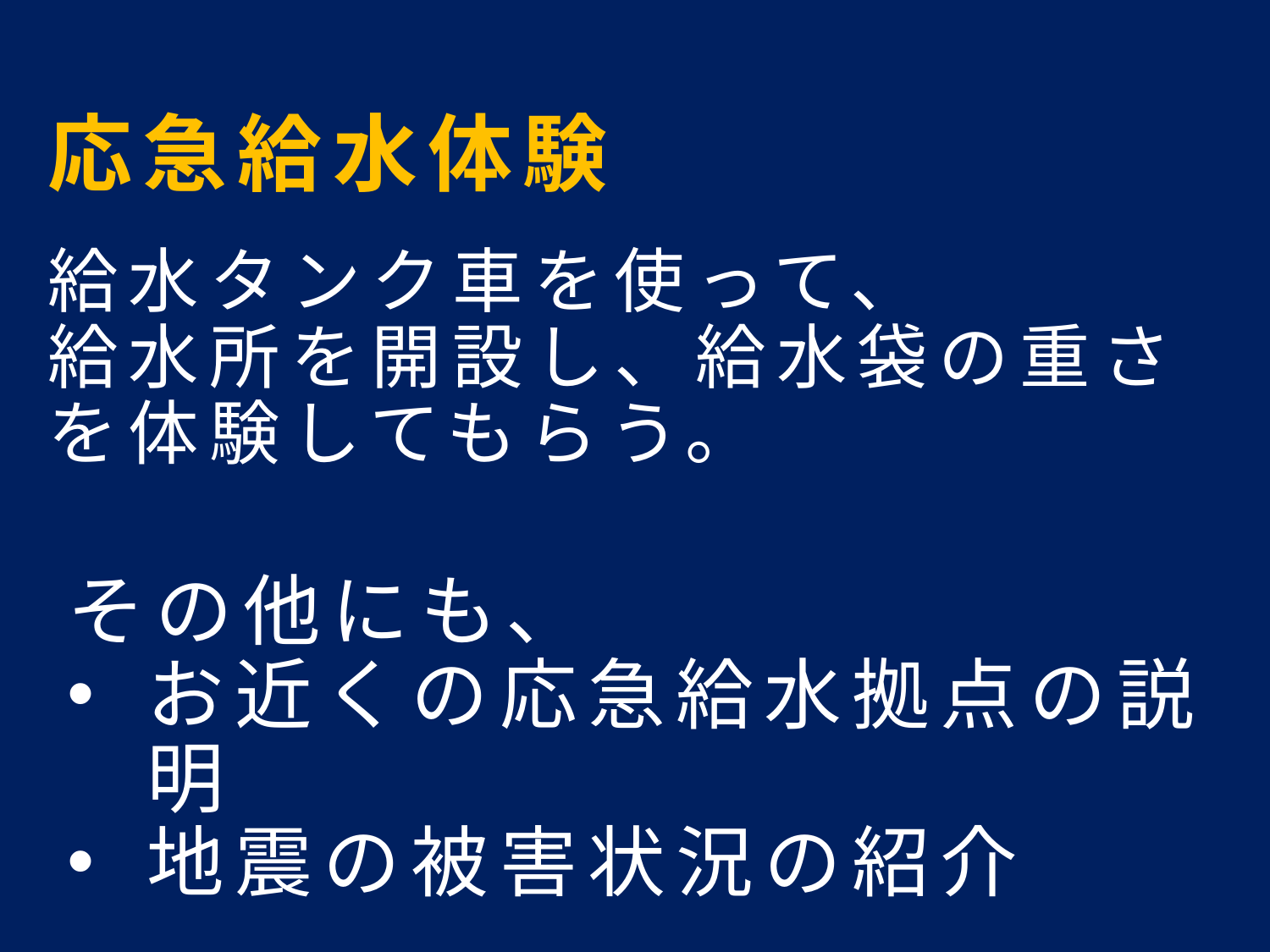

応急給水体験
給水タンク車を使って、
給水所を開設し、給水袋の重さを体験してもらう。
その他にも、
お近くの応急給水拠点の説明
地震の被害状況の紹介